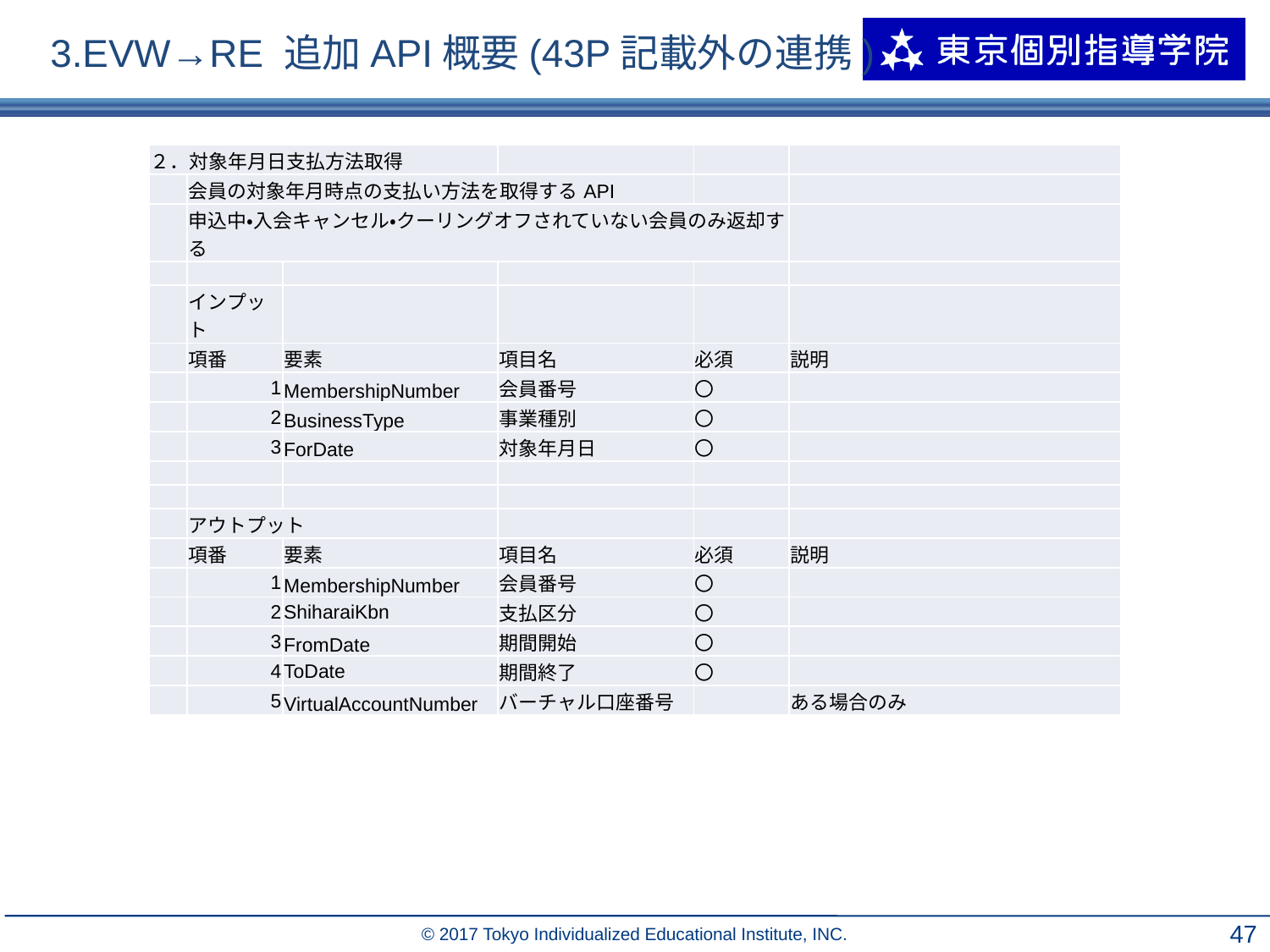

# 3.EVW→RE 追加API概要(43P記載外の連携)
| ２．対象年月日支払方法取得 |  |  |  |  |  |
| --- | --- | --- | --- | --- | --- |
|  | 会員の対象年月時点の支払い方法を取得するAPI |  |  |  |  |
|  | 申込中・入会キャンセル・クーリングオフされていない会員のみ返却する |  |  |  |  |
|  |  |  |  |  |  |
|  | インプット |  |  |  |  |
|  | 項番 | 要素 | 項目名 | 必須 | 説明 |
|  | 1 | MembershipNumber | 会員番号 | 〇 |  |
|  | 2 | BusinessType | 事業種別 | 〇 |  |
|  | 3 | ForDate | 対象年月日 | 〇 |  |
|  |  |  |  |  |  |
|  |  |  |  |  |  |
|  | アウトプット |  |  |  |  |
|  | 項番 | 要素 | 項目名 | 必須 | 説明 |
|  | 1 | MembershipNumber | 会員番号 | 〇 |  |
|  | 2 | ShiharaiKbn | 支払区分 | 〇 |  |
|  | 3 | FromDate | 期間開始 | 〇 |  |
|  | 4 | ToDate | 期間終了 | 〇 |  |
|  | 5 | VirtualAccountNumber | バーチャル口座番号 |  | ある場合のみ |
47